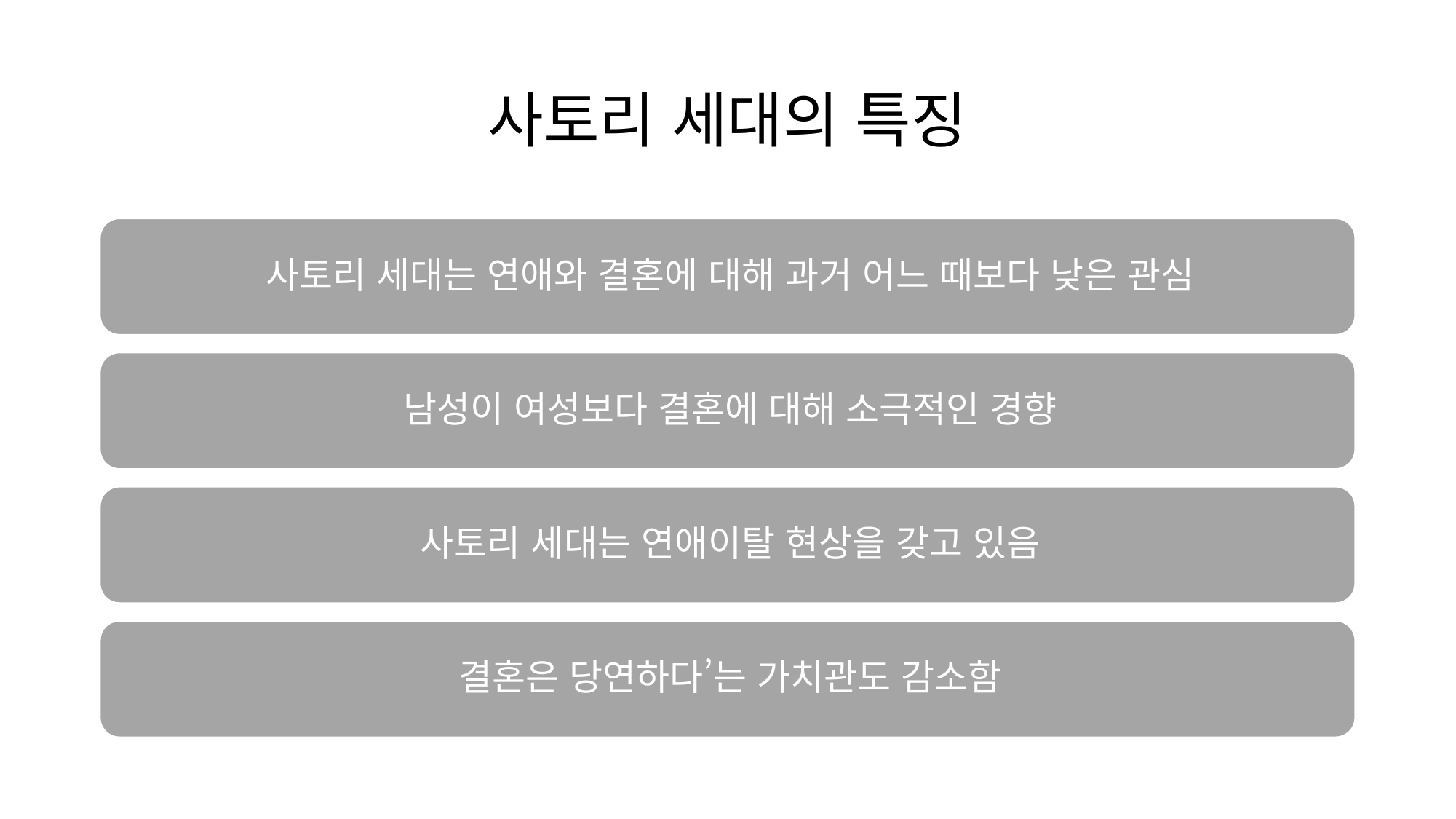

# 사토리 세대의 특징
사토리 세대는 연애와 결혼에 대해 과거 어느 때보다 낮은 관심
남성이 여성보다 결혼에 대해 소극적인 경향
사토리 세대는 연애이탈 현상을 갖고 있음
결혼은 당연하다’는 가치관도 감소함